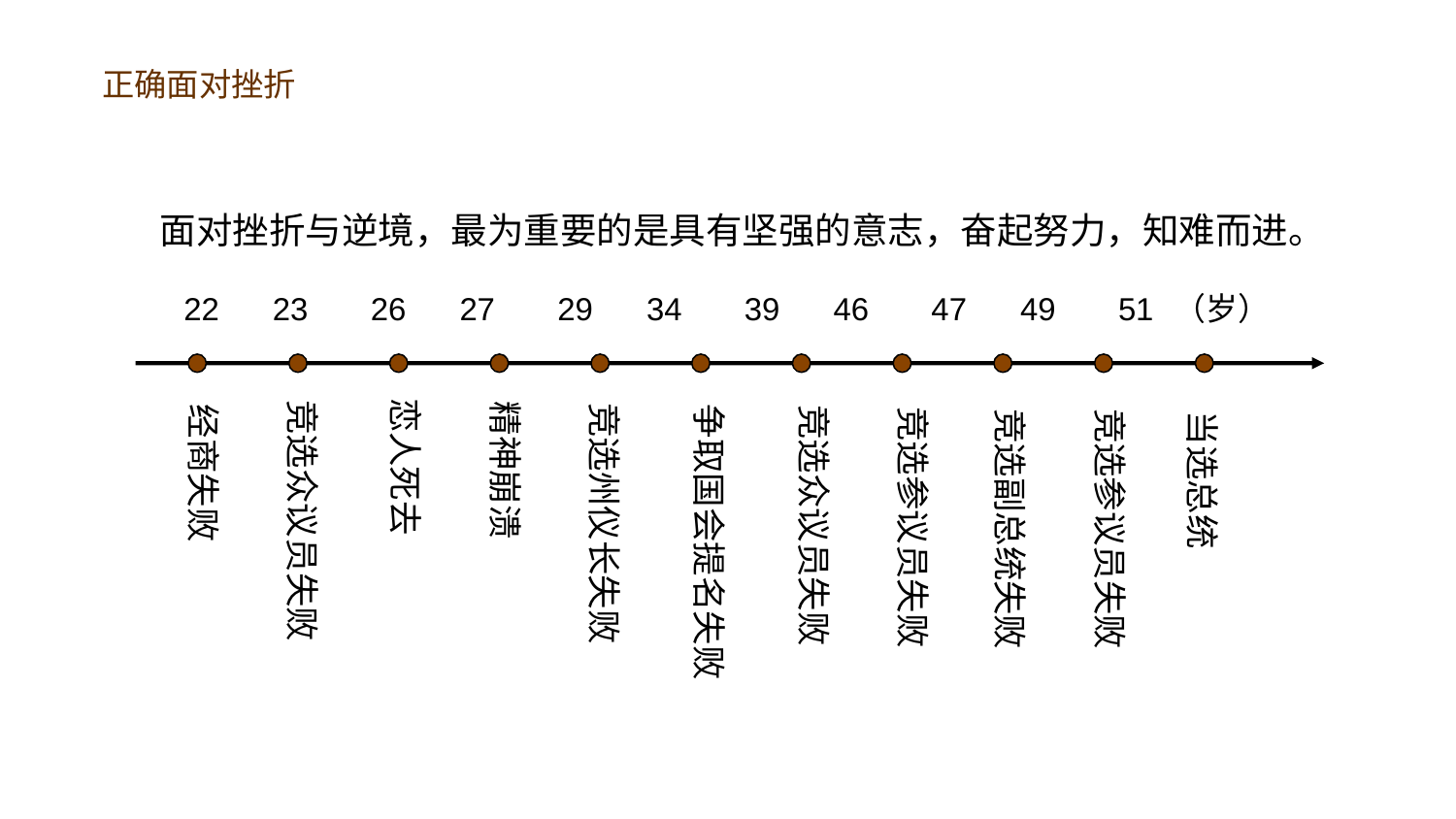

面对挫折与逆境，最为重要的是具有坚强的意志，奋起努力，知难而进。
22      23       26      27       29      34       39      46       47      49       51 （岁）

恋人死去
竞选众议员失败
精神崩溃
竞选州仪长失败
经商失败
争取国会提名失败
竞选众议员失败
竞选参议员失败
竞选副总统失败
竞选参议员失败
当选总统